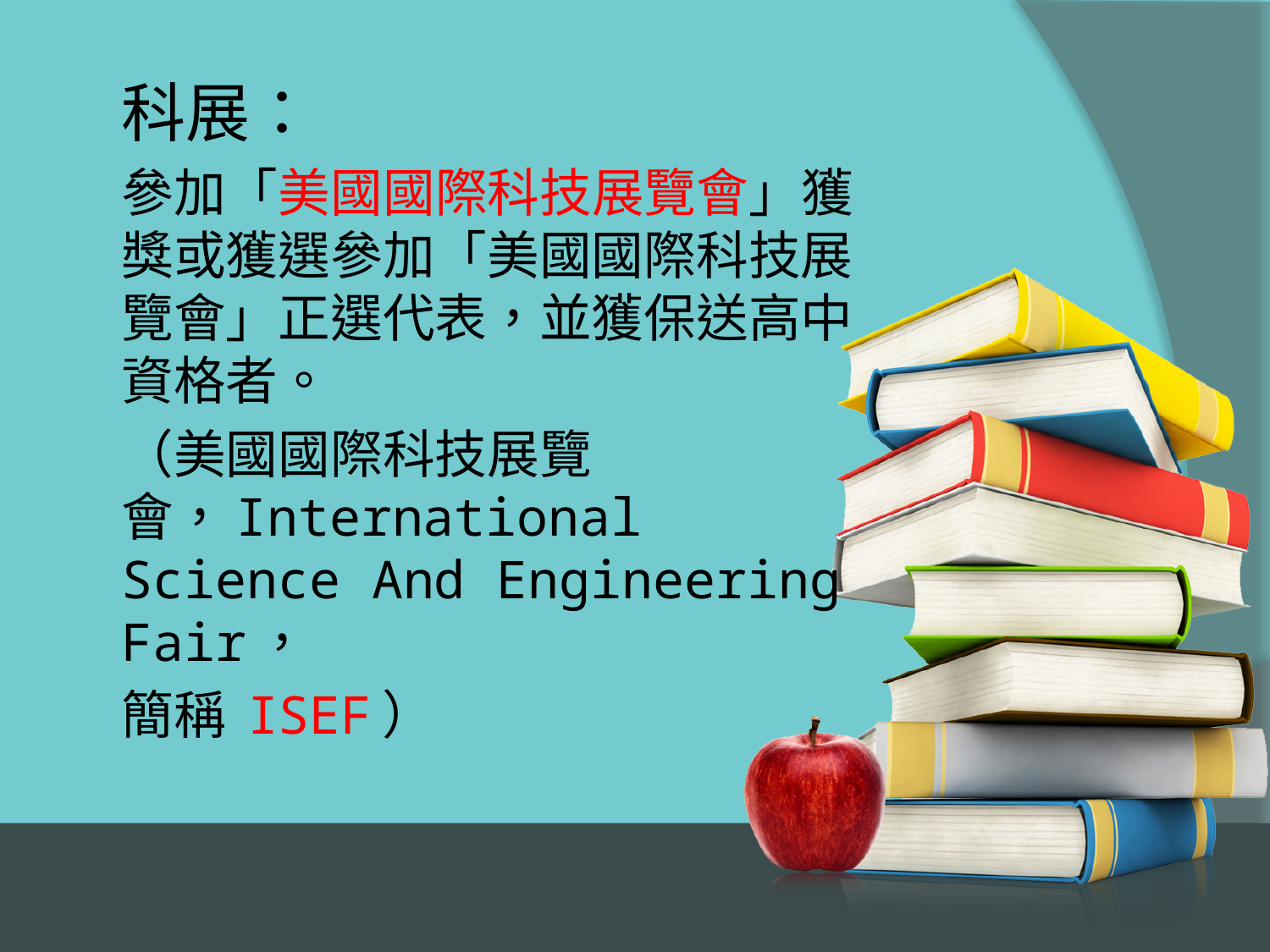

科展：
參加「美國國際科技展覽會」獲獎或獲選參加「美國國際科技展覽會」正選代表，並獲保送高中資格者。
（美國國際科技展覽會，International Science And Engineering Fair，
簡稱 ISEF）